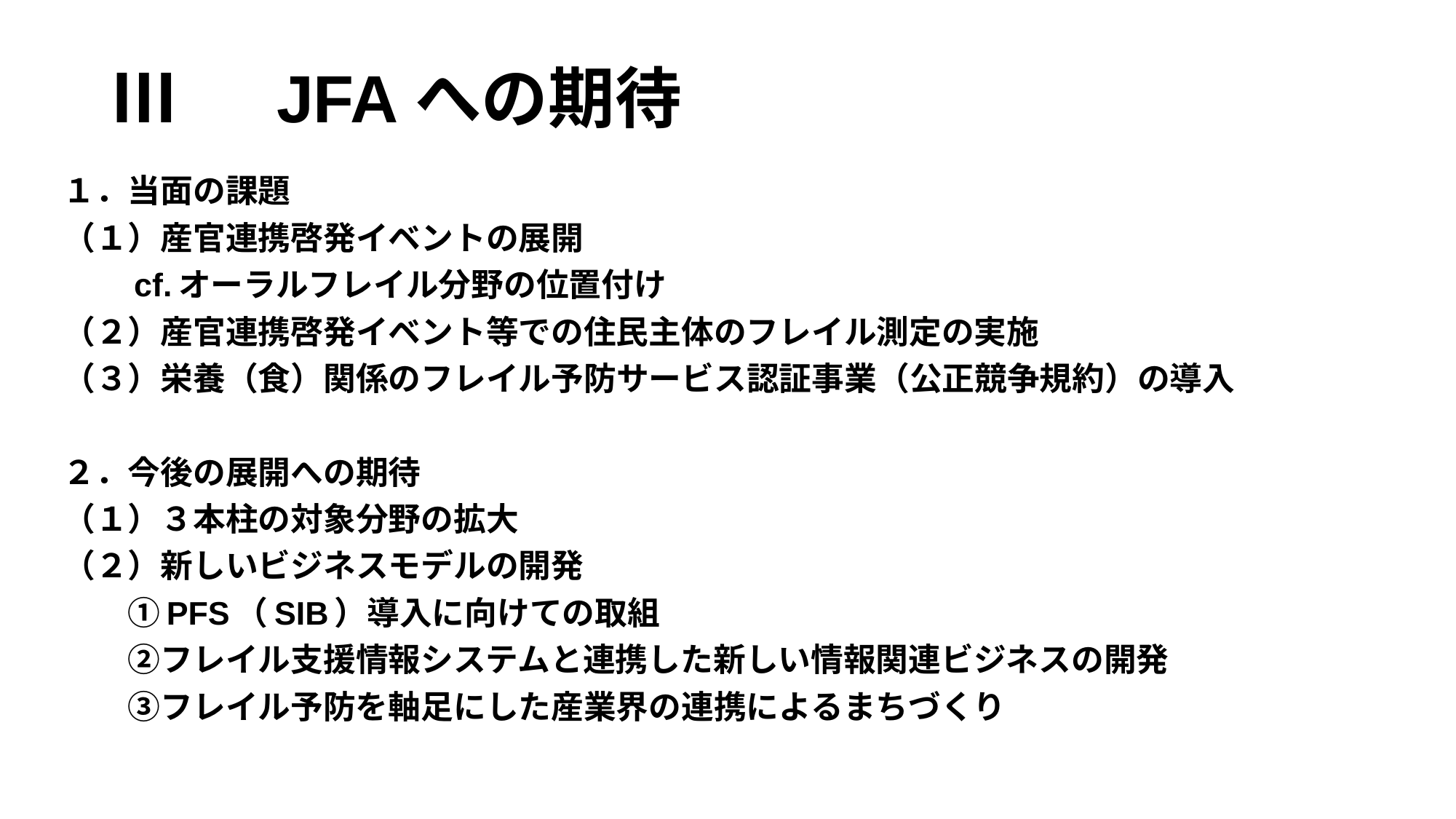

# Ⅲ　JFAへの期待
１．当面の課題
（１）産官連携啓発イベントの展開
　　cf.オーラルフレイル分野の位置付け
（２）産官連携啓発イベント等での住民主体のフレイル測定の実施
（３）栄養（食）関係のフレイル予防サービス認証事業（公正競争規約）の導入

２．今後の展開への期待
（１）３本柱の対象分野の拡大
（２）新しいビジネスモデルの開発
　　①PFS（SIB）導入に向けての取組
　　②フレイル支援情報システムと連携した新しい情報関連ビジネスの開発
　　③フレイル予防を軸足にした産業界の連携によるまちづくり